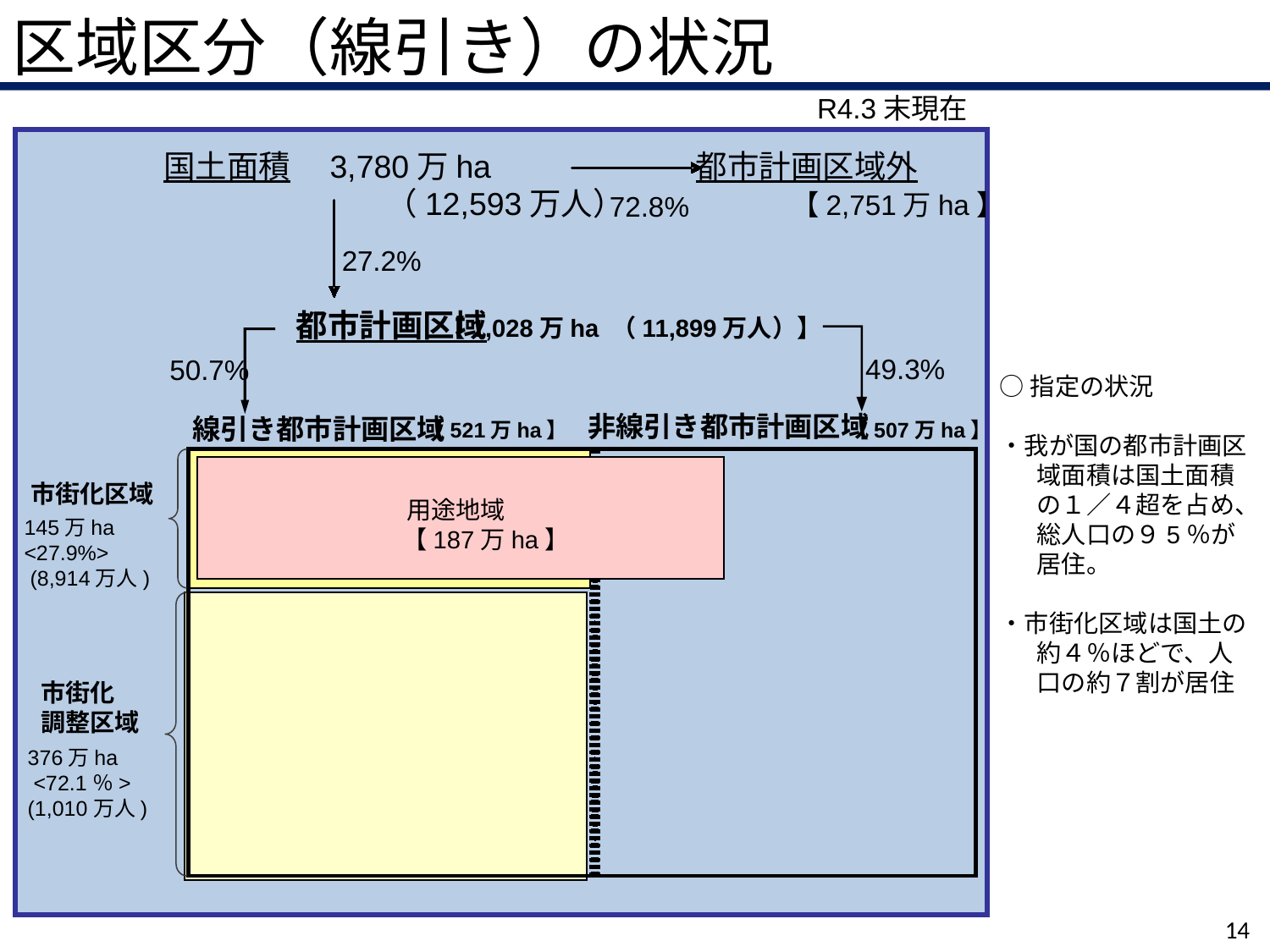

区域区分（線引き）の状況

R4.3末現在

国土面積　3,780万ha
　　　　　　　（12,593万人）
都市計画区域外
　　　【2,751万ha】

72.8%

27.2%
都市計画区域
【1,028万ha （11,899万人）】
非線引き都市計画区域
線引き都市計画区域
【521万ha】
【507万ha】

市街化区域
145万ha
<27.9%>
 (8,914万人)

市街化
調整区域
376万ha
 <72.1％>
(1,010万人)

○指定の状況

・我が国の都市計画区域面積は国土面積の１／４超を占め、総人口の９5％が居住。

・市街化区域は国土の約４％ほどで、人口の約７割が居住

49.3%
50.7%

用途地域
【187万ha】

14